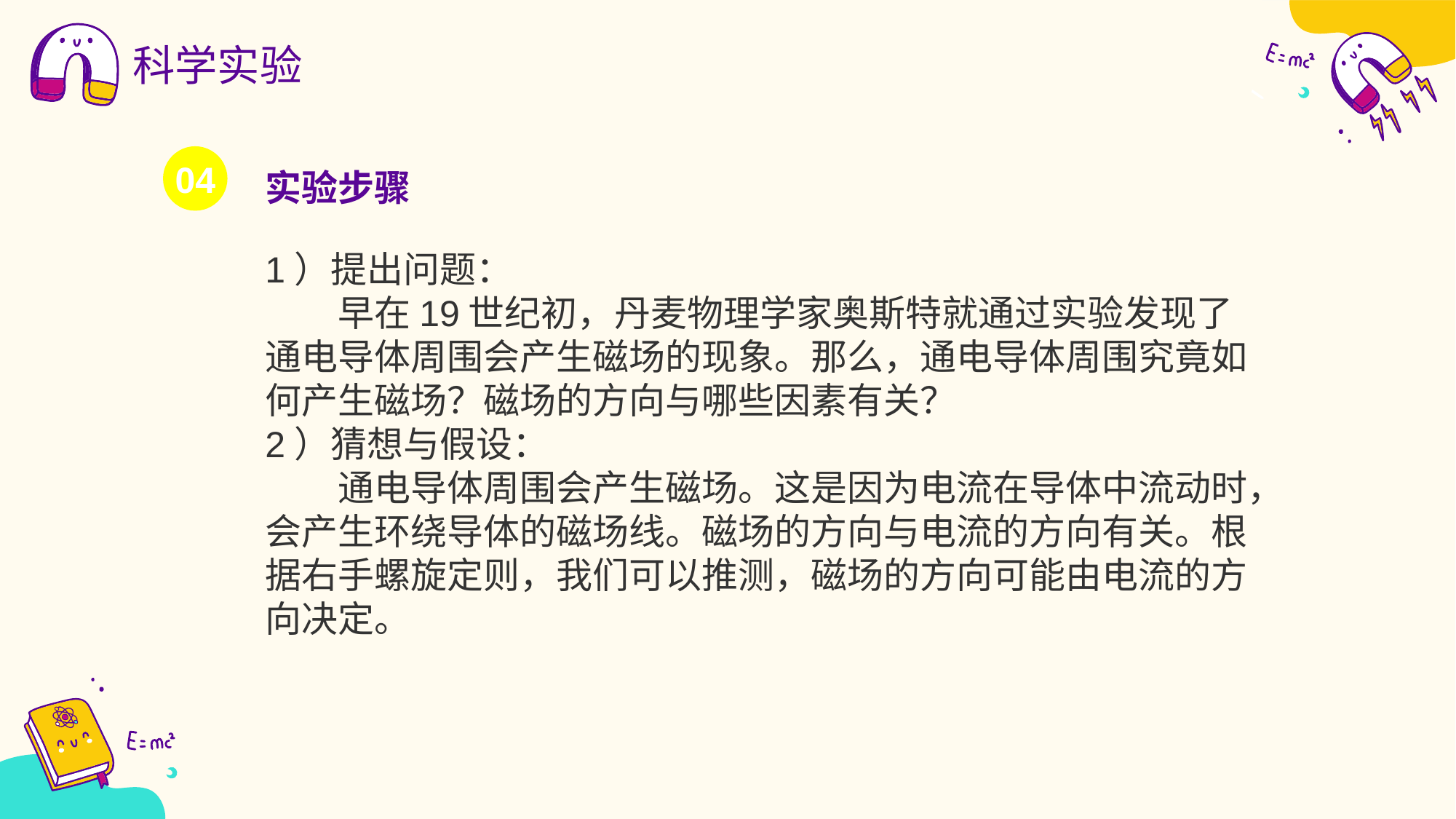

科学实验
实验步骤
04
1）提出问题：
早在19世纪初，丹麦物理学家奥斯特就通过实验发现了通电导体周围会产生磁场的现象。那么，通电导体周围究竟如何产生磁场？磁场的方向与哪些因素有关？
2）猜想与假设：
通电导体周围会产生磁场。这是因为电流在导体中流动时，会产生环绕导体的磁场线。磁场的方向与电流的方向有关。根据右手螺旋定则，我们可以推测，磁场的方向可能由电流的方向决定。